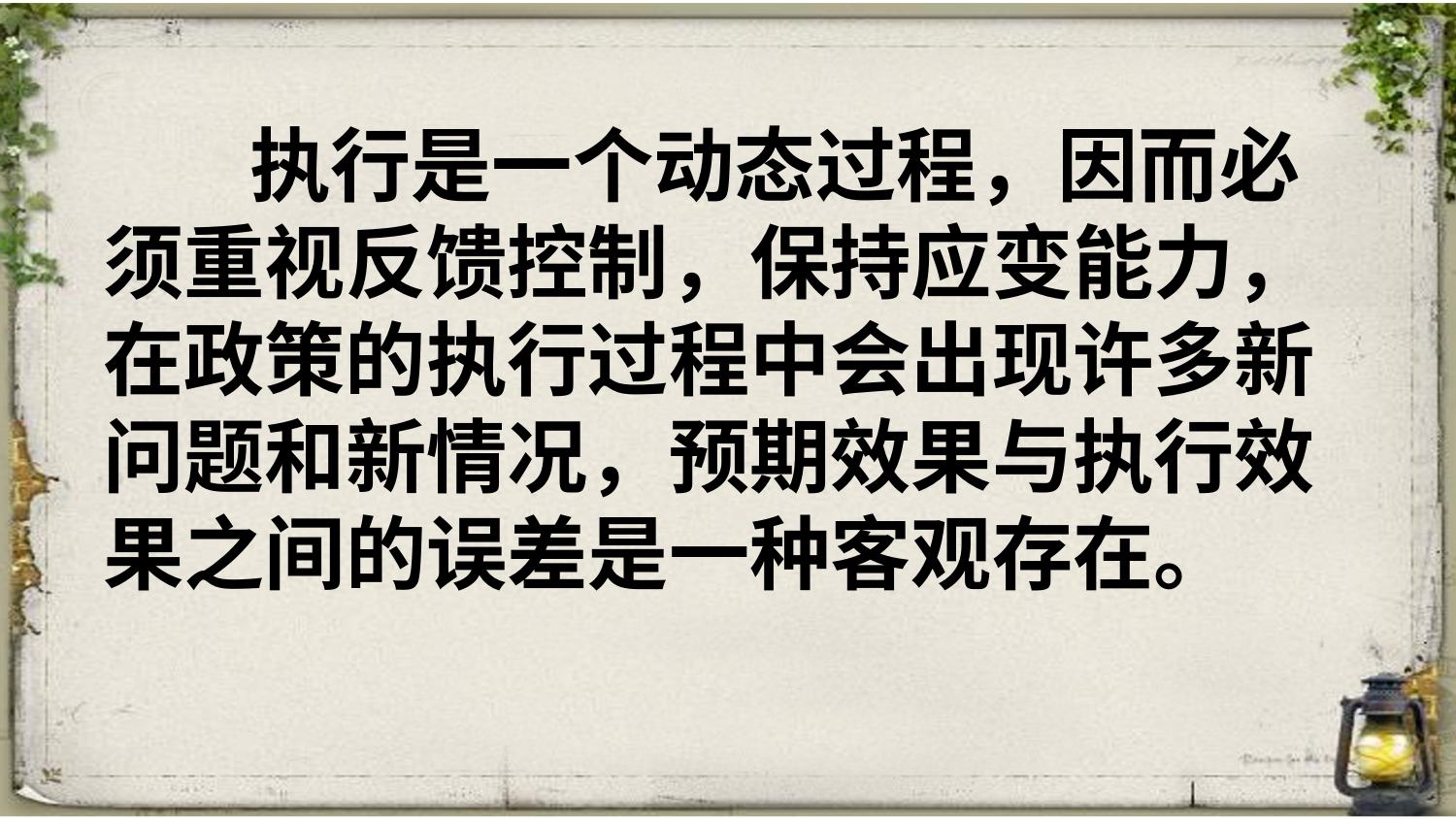

执行是一个动态过程，因而必须重视反馈控制，保持应变能力，在政策的执行过程中会出现许多新问题和新情况，预期效果与执行效果之间的误差是一种客观存在。